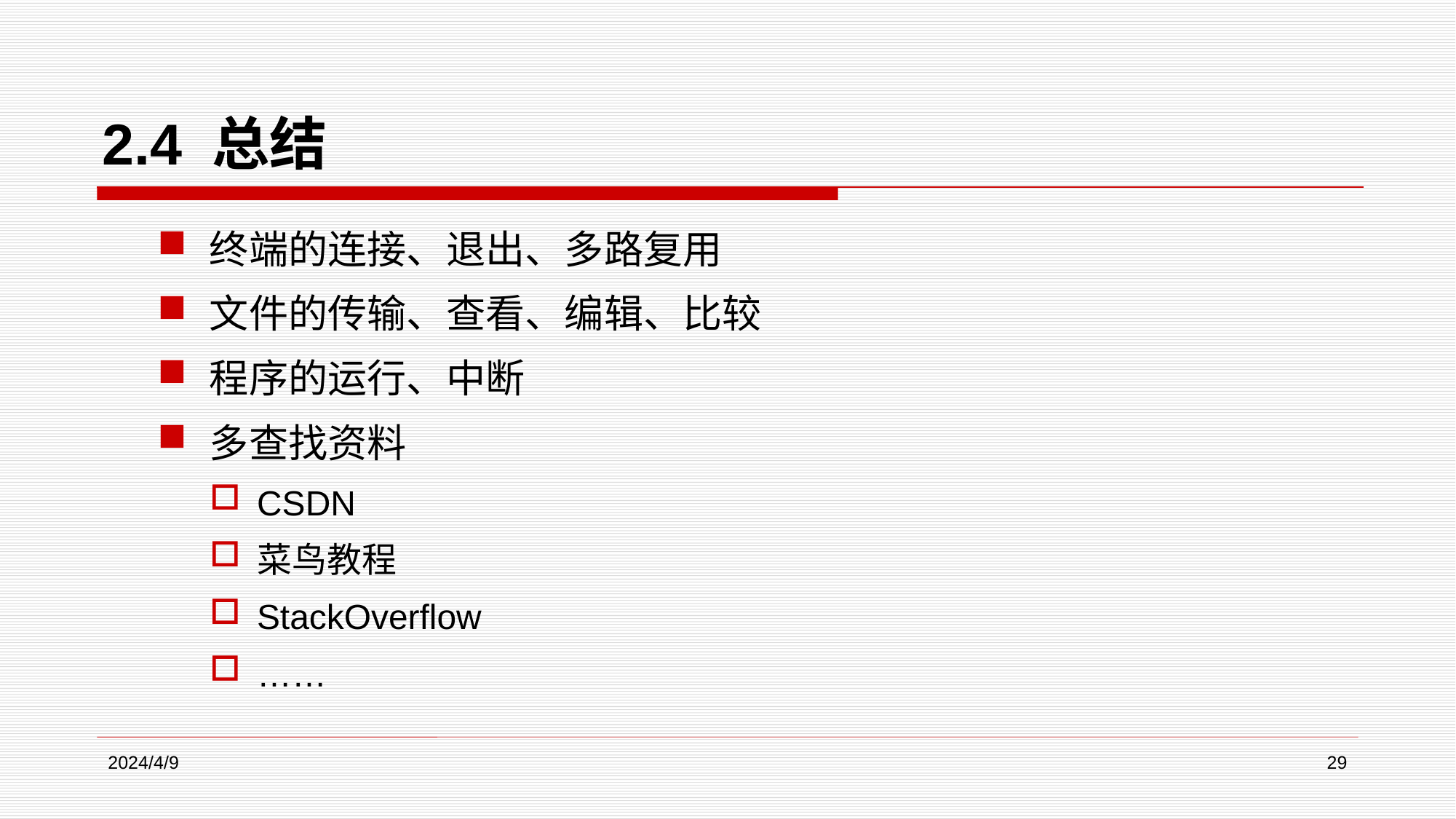

# 2.4 总结
终端的连接、退出、多路复用
文件的传输、查看、编辑、比较
程序的运行、中断
多查找资料
CSDN
菜鸟教程
StackOverflow
……
2024/4/9
29